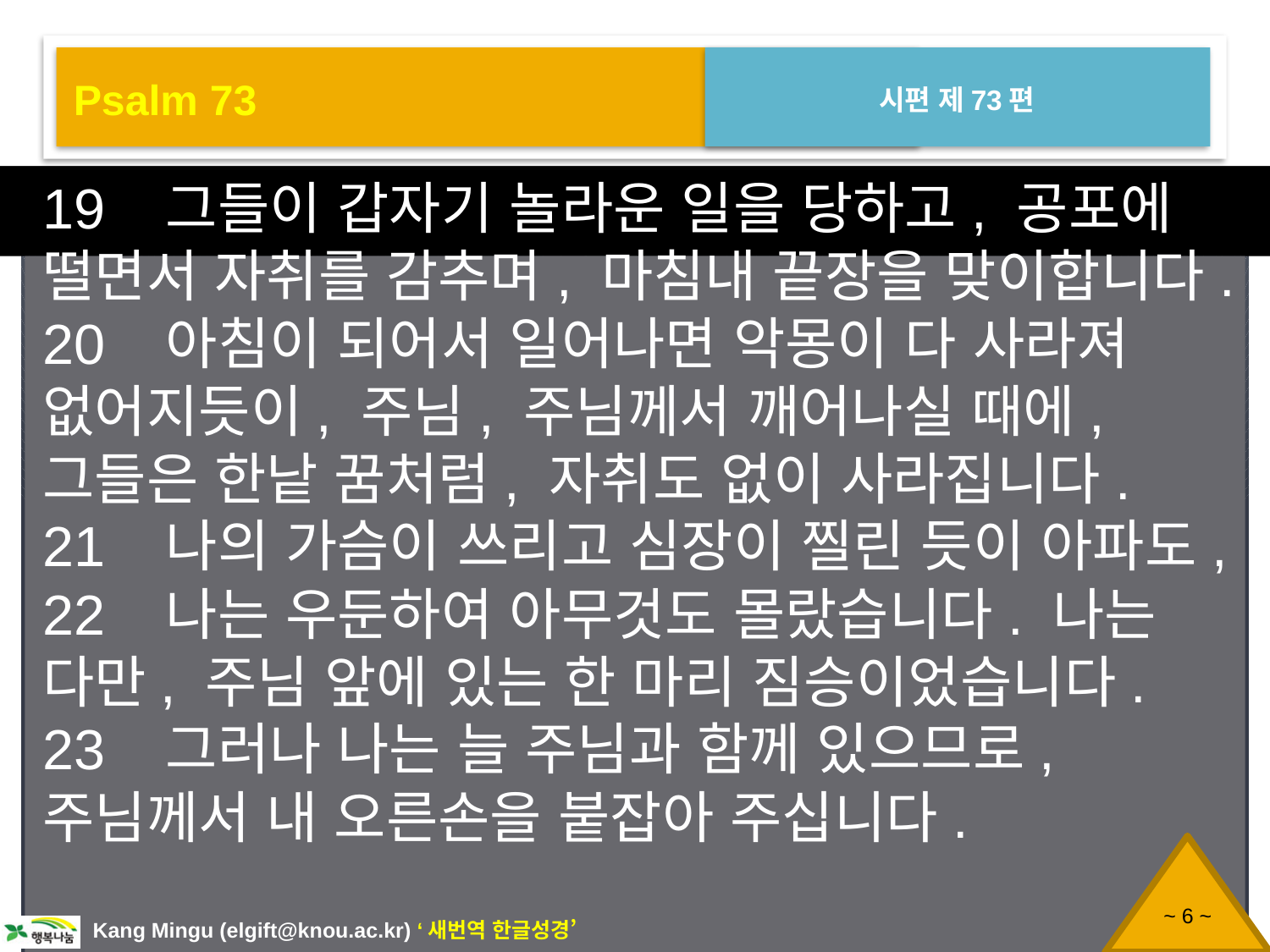

Psalm 73
시편 제73편
19   그들이 갑자기 놀라운 일을 당하고, 공포에 떨면서 자취를 감추며, 마침내 끝장을 맞이합니다.
20   아침이 되어서 일어나면 악몽이 다 사라져 없어지듯이, 주님, 주님께서 깨어나실 때에, 그들은 한낱 꿈처럼, 자취도 없이 사라집니다.
21   나의 가슴이 쓰리고 심장이 찔린 듯이 아파도,
22   나는 우둔하여 아무것도 몰랐습니다. 나는 다만, 주님 앞에 있는 한 마리 짐승이었습니다.
23   그러나 나는 늘 주님과 함께 있으므로, 주님께서 내 오른손을 붙잡아 주십니다.